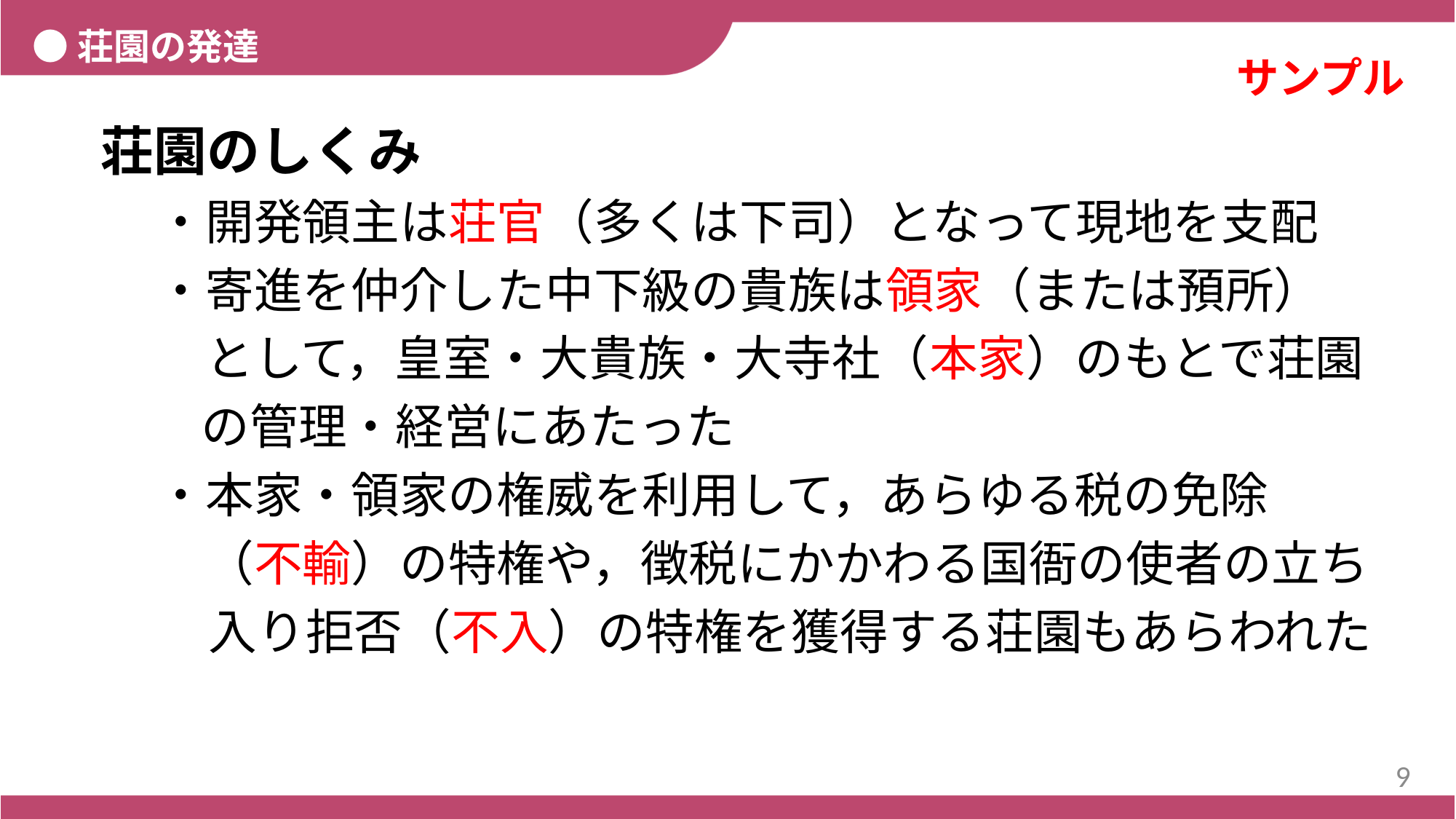

●荘園の発達
サンプル
荘園のしくみ
・開発領主は荘官（多くは下司）となって現地を支配
・寄進を仲介した中下級の貴族は領家（または預所）
　として，皇室・大貴族・大寺社（本家）のもとで荘園
   の管理・経営にあたった
・本家・領家の権威を利用して，あらゆる税の免除
　（不輸）の特権や，徴税にかかわる国衙の使者の立ち入り拒否（不入）の特権を獲得する荘園もあらわれた